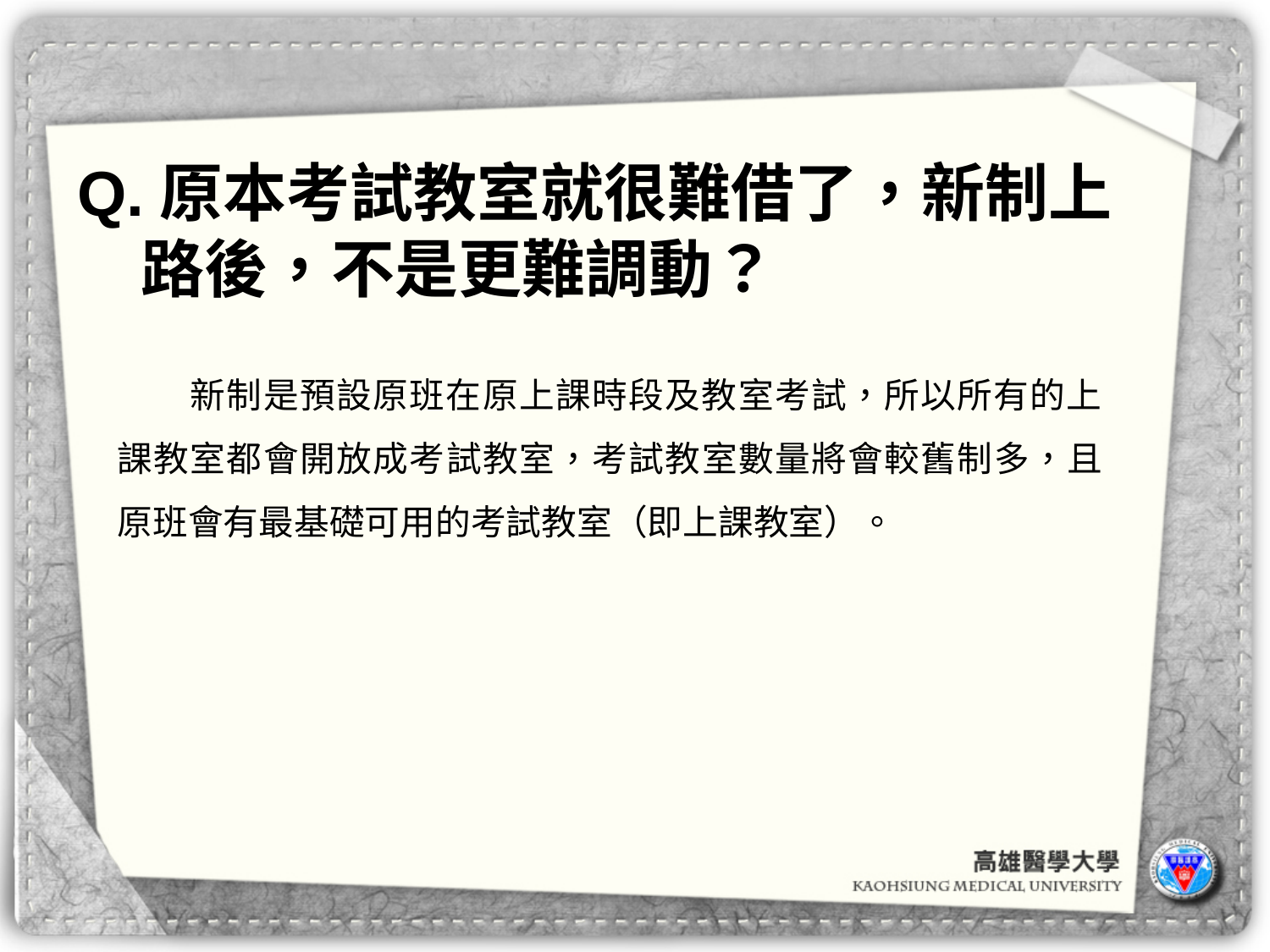

# Q.原本考試教室就很難借了，新制上 　路後，不是更難調動？
　　新制是預設原班在原上課時段及教室考試，所以所有的上課教室都會開放成考試教室，考試教室數量將會較舊制多，且原班會有最基礎可用的考試教室（即上課教室）。